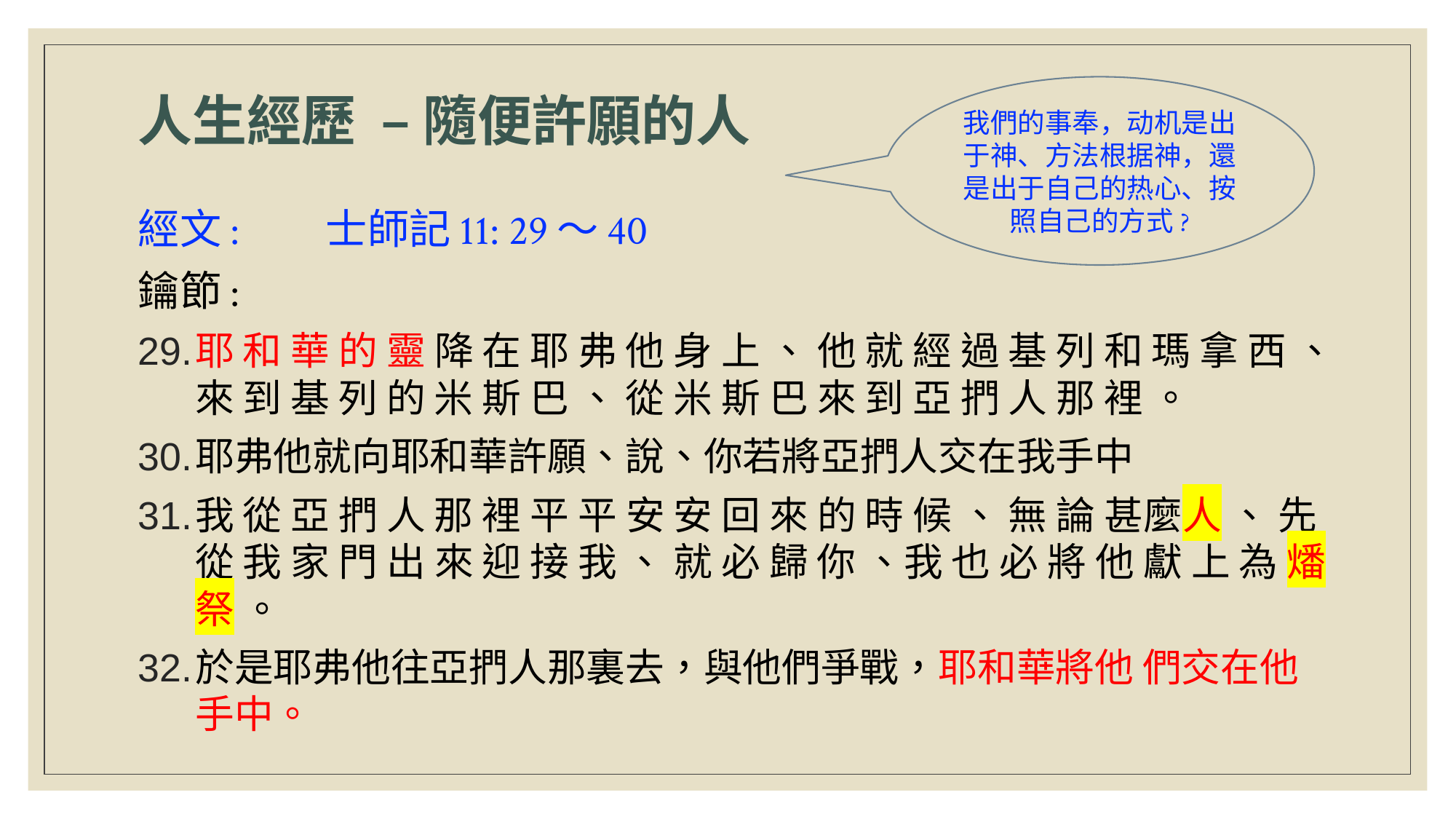

# 人生經歷  – 隨便許願的人
我們的事奉，动机是出于神、方法根据神，還是出于自己的热心、按照自己的方式?
經文:	士師記11: 29～40
鑰節:
耶 和 華 的 靈 降 在 耶 弗 他 身 上 、 他 就 經 過 基 列 和 瑪 拿 西 、 來 到 基 列 的 米 斯 巴 、 從 米 斯 巴 來 到 亞 捫 人 那 裡 。
耶弗他就向耶和華許願、說、你若將亞捫人交在我手中
我 從 亞 捫 人 那 裡 平 平 安 安 回 來 的 時 候 、 無 論 甚麼人 、 先 從 我 家 門 出 來 迎 接 我 、 就 必 歸 你 、我 也 必 將 他 獻 上 為 燔 祭 。
於是耶弗他往亞捫人那裏去，與他們爭戰，耶和華將他 們交在他手中。